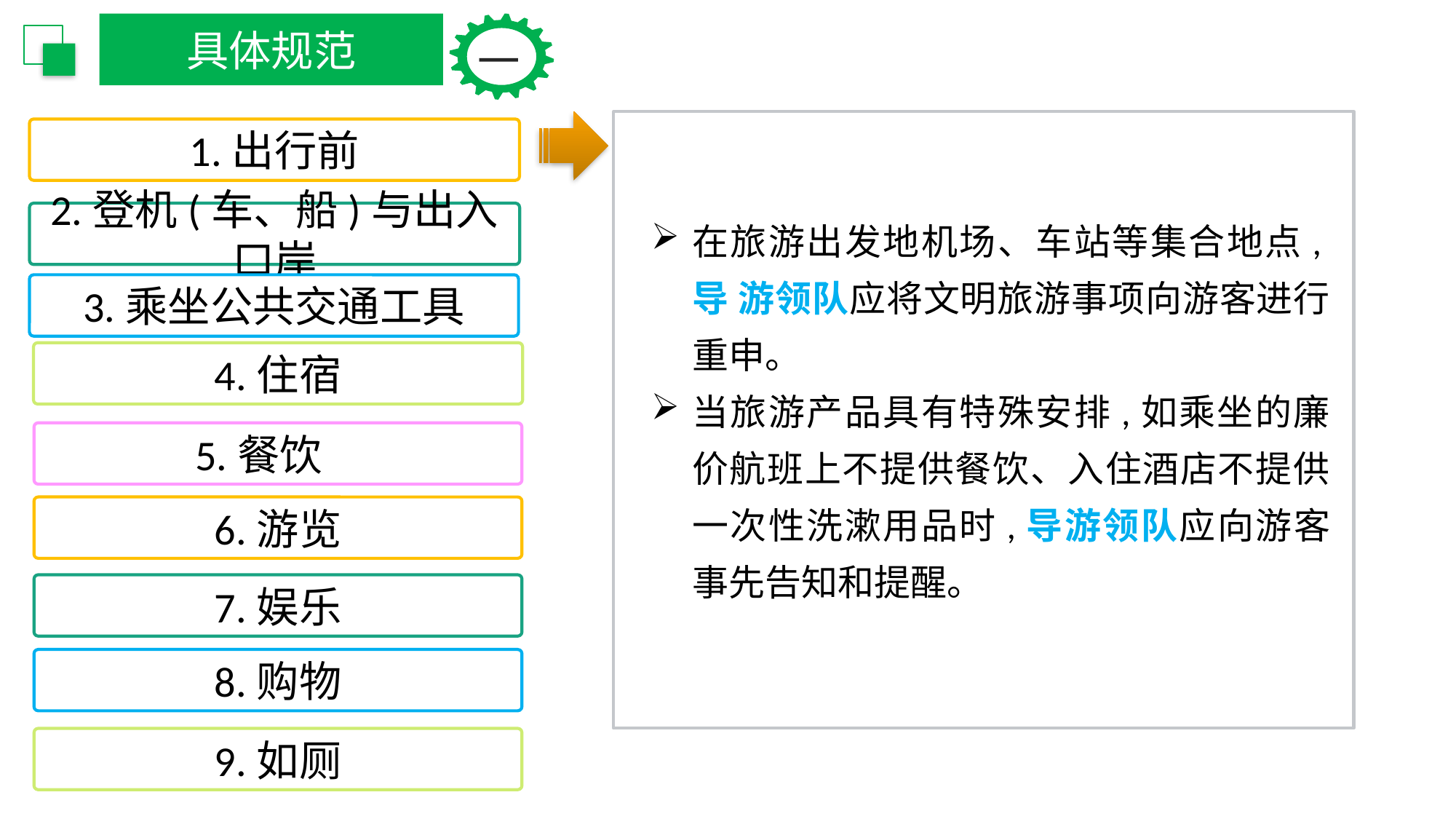

具体规范

一

1.出行前

在旅游出发地机场、车站等集合地点,导 游领队应将文明旅游事项向游客进行重申。
当旅游产品具有特殊安排,如乘坐的廉价航班上不提供餐饮、入住酒店不提供一次性洗漱用品时,导游领队应向游客事先告知和提醒。
2.登机(车、船)与出入口岸
3.乘坐公共交通工具
4.住宿
5.餐饮
6.游览
7.娱乐
8.购物
9.如厕